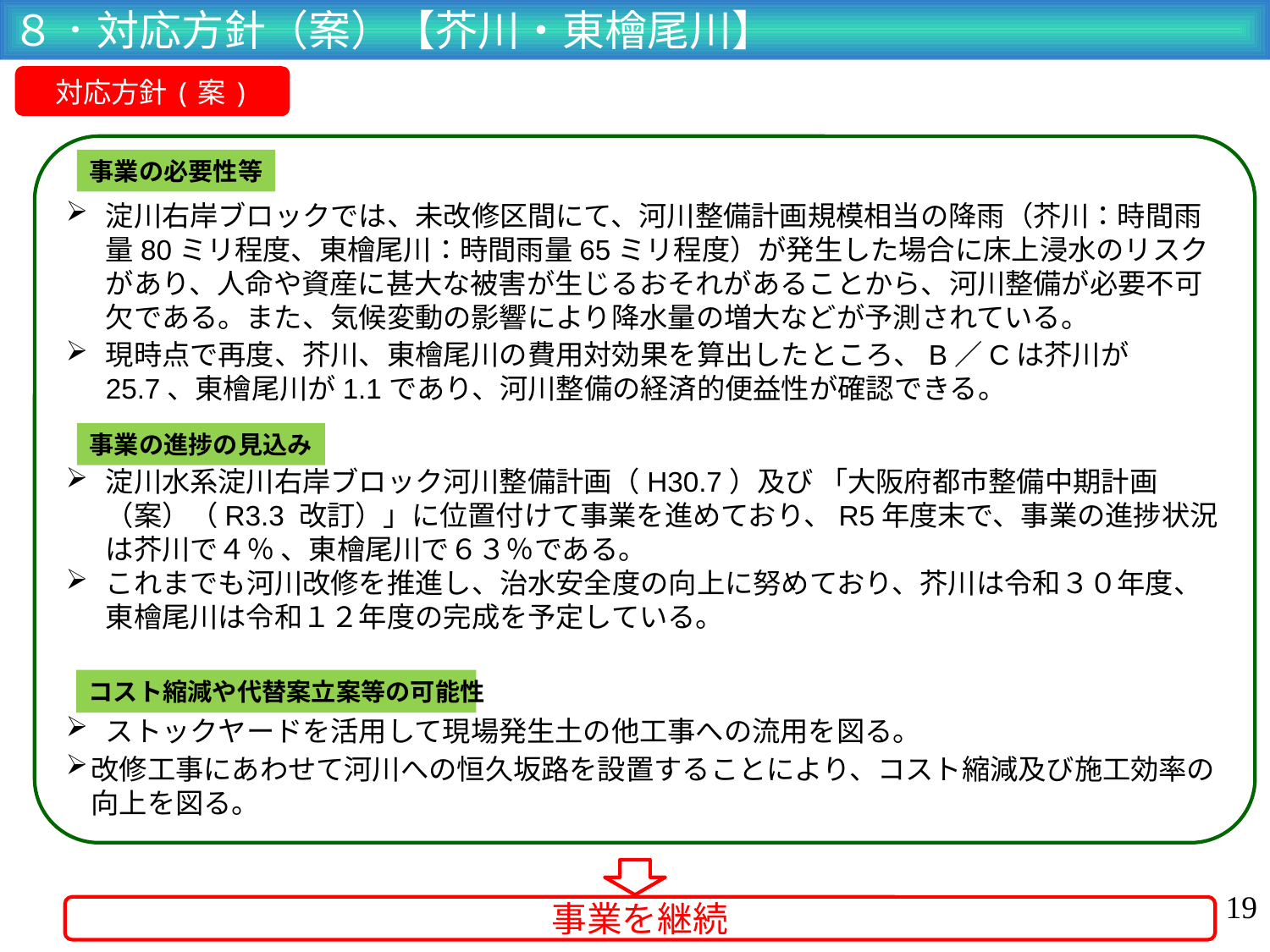

８．対応方針（案）【芥川・東檜尾川】
対応方針(案)

淀川右岸ブロックでは、未改修区間にて、河川整備計画規模相当の降雨（芥川：時間雨量80ミリ程度、東檜尾川：時間雨量65ミリ程度）が発生した場合に床上浸水のリスクがあり、人命や資産に甚大な被害が生じるおそれがあることから、河川整備が必要不可欠である。また、気候変動の影響により降水量の増大などが予測されている。
現時点で再度、芥川、東檜尾川の費用対効果を算出したところ、B／Cは芥川が25.7、東檜尾川が1.1であり、河川整備の経済的便益性が確認できる。

淀川水系淀川右岸ブロック河川整備計画（H30.7）及び 「大阪府都市整備中期計画（案）（R3.3 改訂）」に位置付けて事業を進めており、R5年度末で、事業の進捗状況は芥川で４％ 、東檜尾川で６３％である。
これまでも河川改修を推進し、治水安全度の向上に努めており、芥川は令和３０年度、東檜尾川は令和１２年度の完成を予定している。

ストックヤードを活用して現場発生土の他工事への流用を図る。
改修工事にあわせて河川への恒久坂路を設置することにより、コスト縮減及び施工効率の向上を図る。
事業の必要性等
事業の進捗の見込み
コスト縮減や代替案立案等の可能性

19
事業を継続